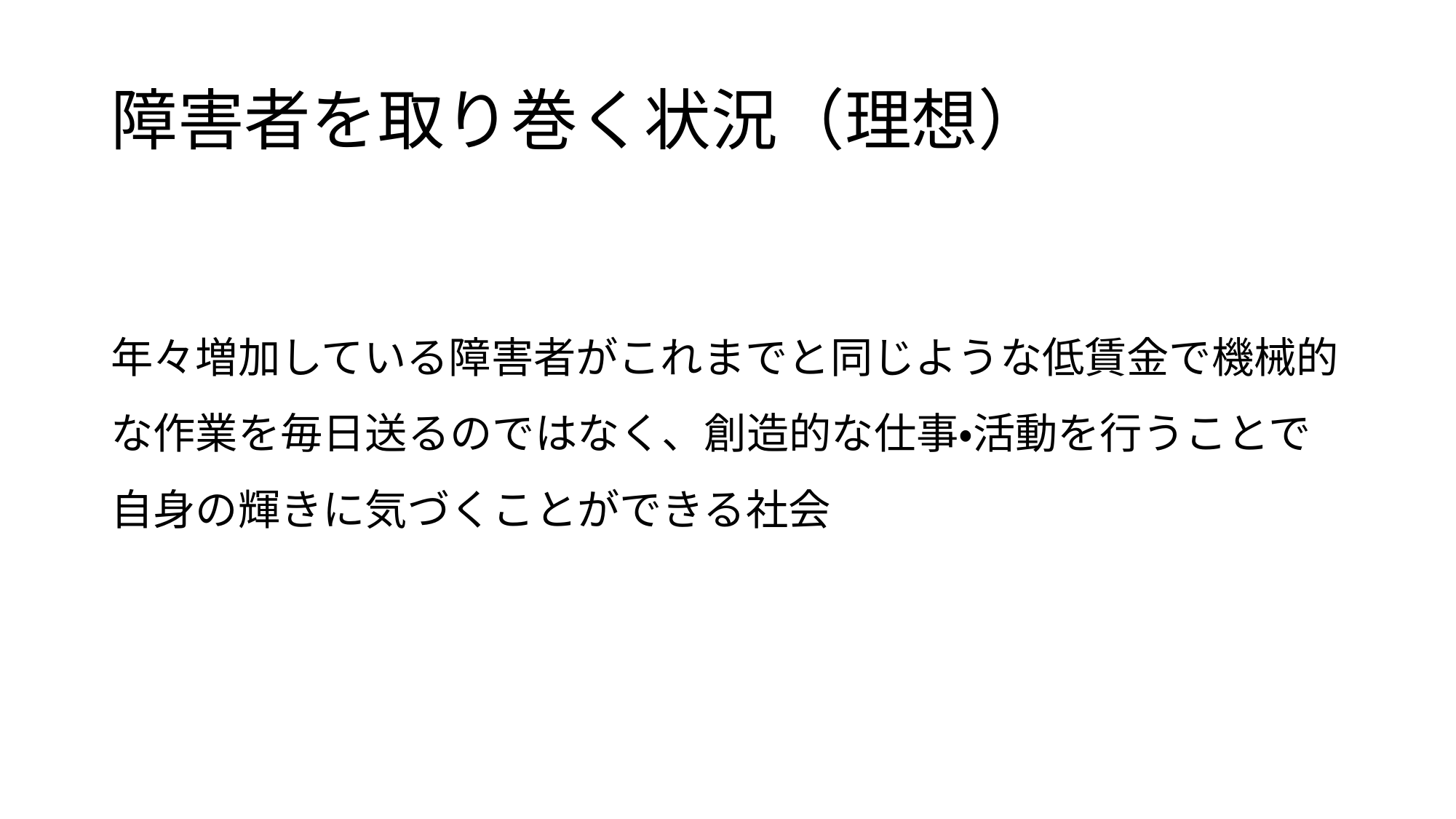

# 障害者を取り巻く状況（理想）
年々増加している障害者がこれまでと同じような低賃金で機械的な作業を毎日送るのではなく、創造的な仕事・活動を行うことで自身の輝きに気づくことができる社会